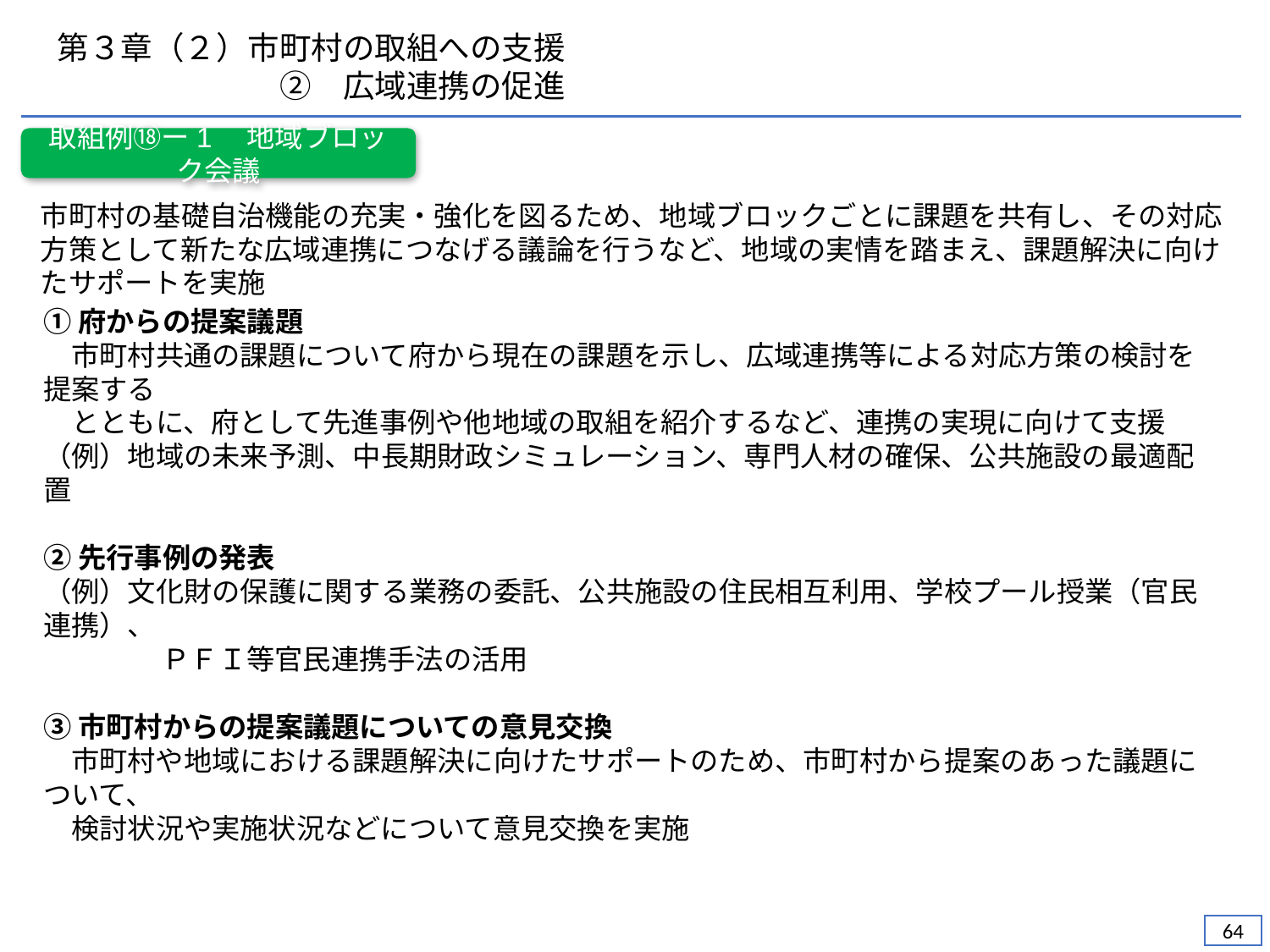

第３章（２）市町村の取組への支援
　　　　　　　②　広域連携の促進
取組例⑱ー1　地域ブロック会議
市町村の基礎自治機能の充実・強化を図るため、地域ブロックごとに課題を共有し、その対応方策として新たな広域連携につなげる議論を行うなど、地域の実情を踏まえ、課題解決に向けたサポートを実施
①府からの提案議題
　市町村共通の課題について府から現在の課題を示し、広域連携等による対応方策の検討を提案する
　とともに、府として先進事例や他地域の取組を紹介するなど、連携の実現に向けて支援
（例）地域の未来予測、中長期財政シミュレーション、専門人材の確保、公共施設の最適配置

②先行事例の発表
（例）文化財の保護に関する業務の委託、公共施設の住民相互利用、学校プール授業（官民連携）、
　　　　 ＰＦＩ等官民連携手法の活用

③市町村からの提案議題についての意見交換
　市町村や地域における課題解決に向けたサポートのため、市町村から提案のあった議題について、
　検討状況や実施状況などについて意見交換を実施

64